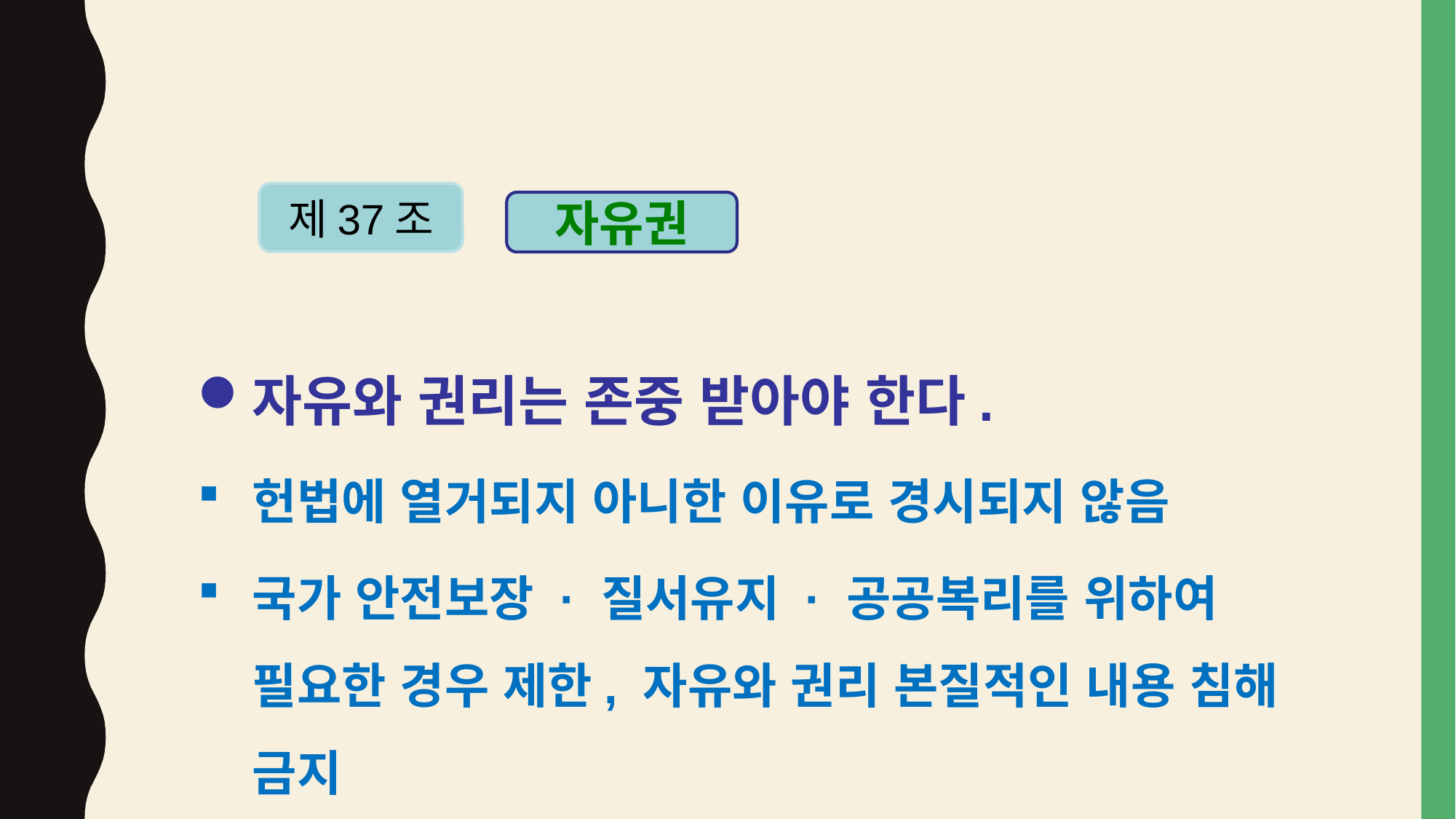

제37조
자유권
자유와 권리는 존중 받아야 한다.
헌법에 열거되지 아니한 이유로 경시되지 않음
국가 안전보장 · 질서유지 · 공공복리를 위하여 필요한 경우 제한, 자유와 권리 본질적인 내용 침해 금지